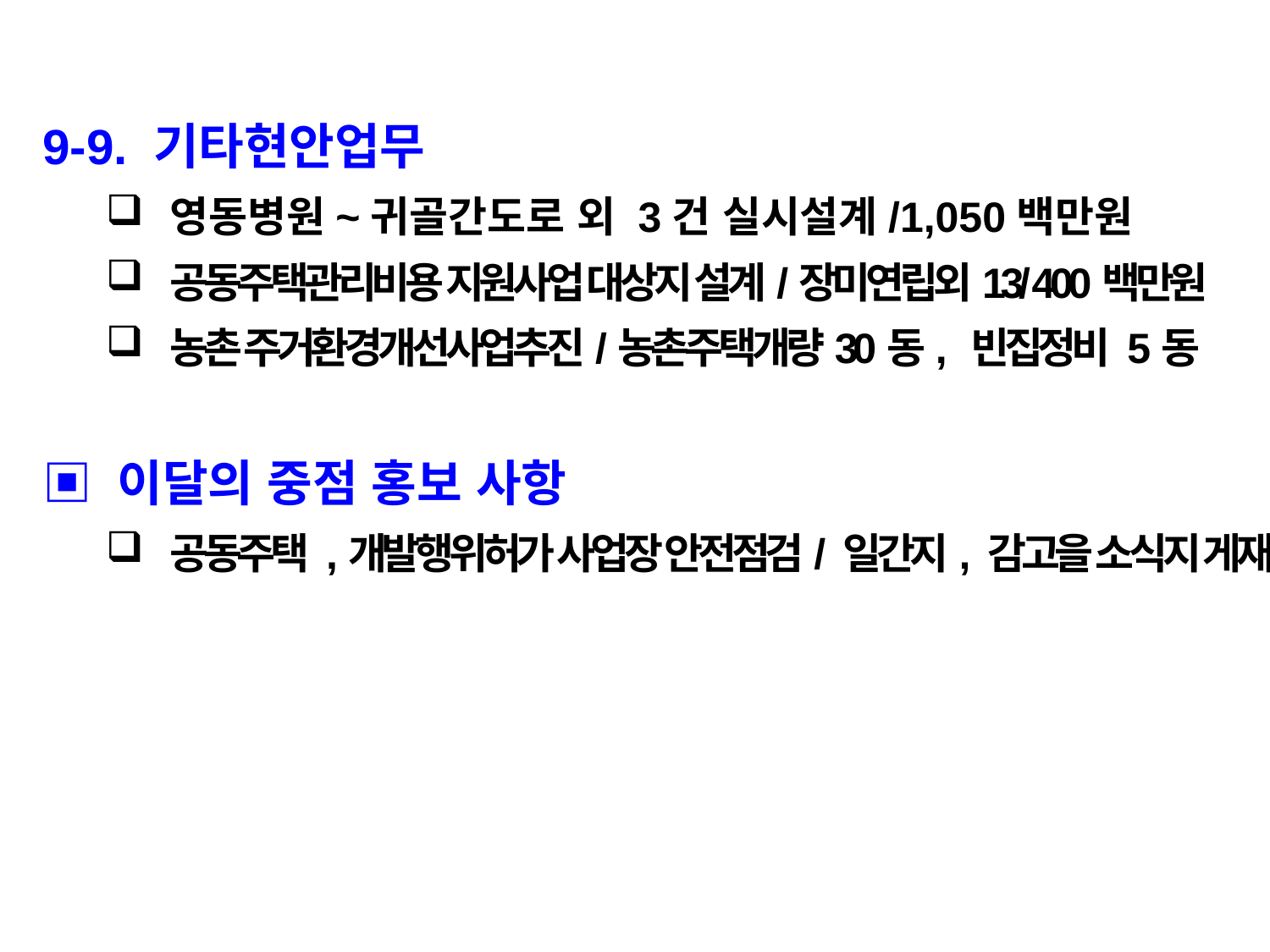

9-9. 기타현안업무
영동병원~귀골간도로 외 3건 실시설계/1,050백만원
공동주택관리비용 지원사업 대상지 설계/장미연립외13/ 400백만원
농촌 주거환경개선사업추진/농촌주택개량30동,  빈집정비 5동

▣ 이달의 중점 홍보 사항
공동주택 ,개발행위허가 사업장 안전점검/ 일간지, 감고을 소식지 게재